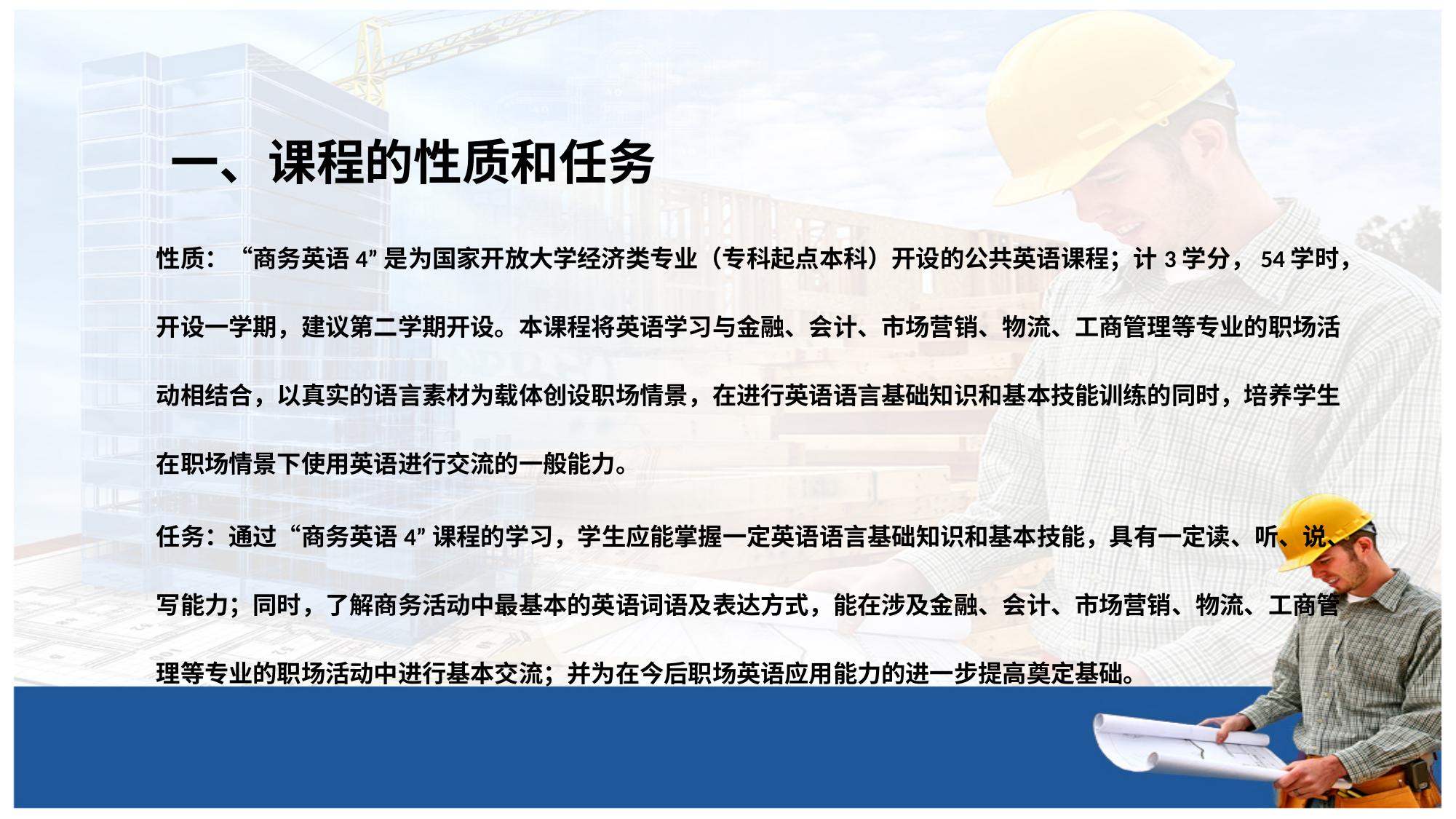

# 一、课程的性质和任务
性质：“商务英语4”是为国家开放大学经济类专业（专科起点本科）开设的公共英语课程；计3学分，54学时，开设一学期，建议第二学期开设。本课程将英语学习与金融、会计、市场营销、物流、工商管理等专业的职场活动相结合，以真实的语言素材为载体创设职场情景，在进行英语语言基础知识和基本技能训练的同时，培养学生在职场情景下使用英语进行交流的一般能力。
任务：通过“商务英语4”课程的学习，学生应能掌握一定英语语言基础知识和基本技能，具有一定读、听、说、写能力；同时，了解商务活动中最基本的英语词语及表达方式，能在涉及金融、会计、市场营销、物流、工商管理等专业的职场活动中进行基本交流；并为在今后职场英语应用能力的进一步提高奠定基础。